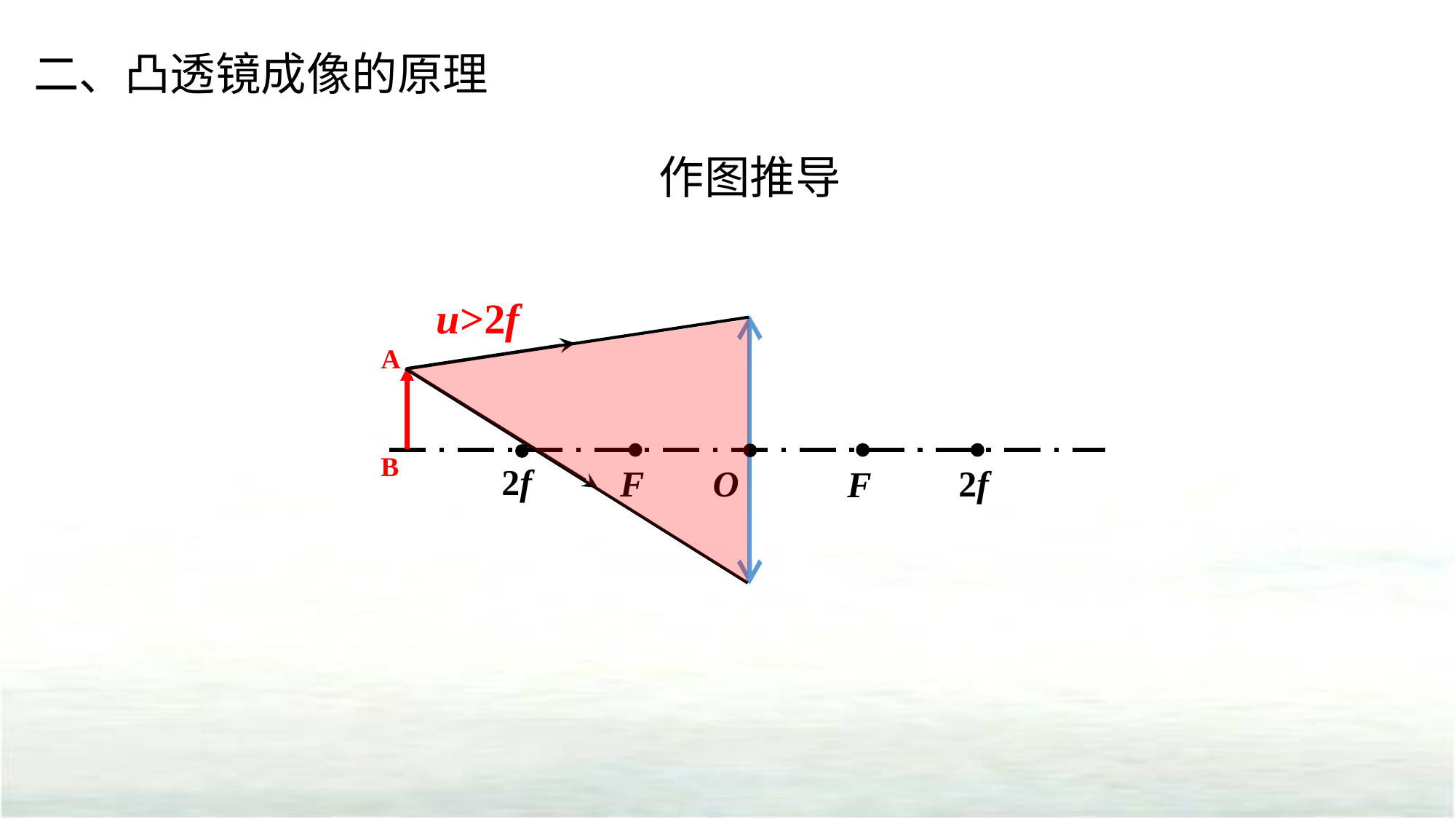

二、凸透镜成像的原理
作图推导
u>2f
A
B

2f
O
F
2f
F